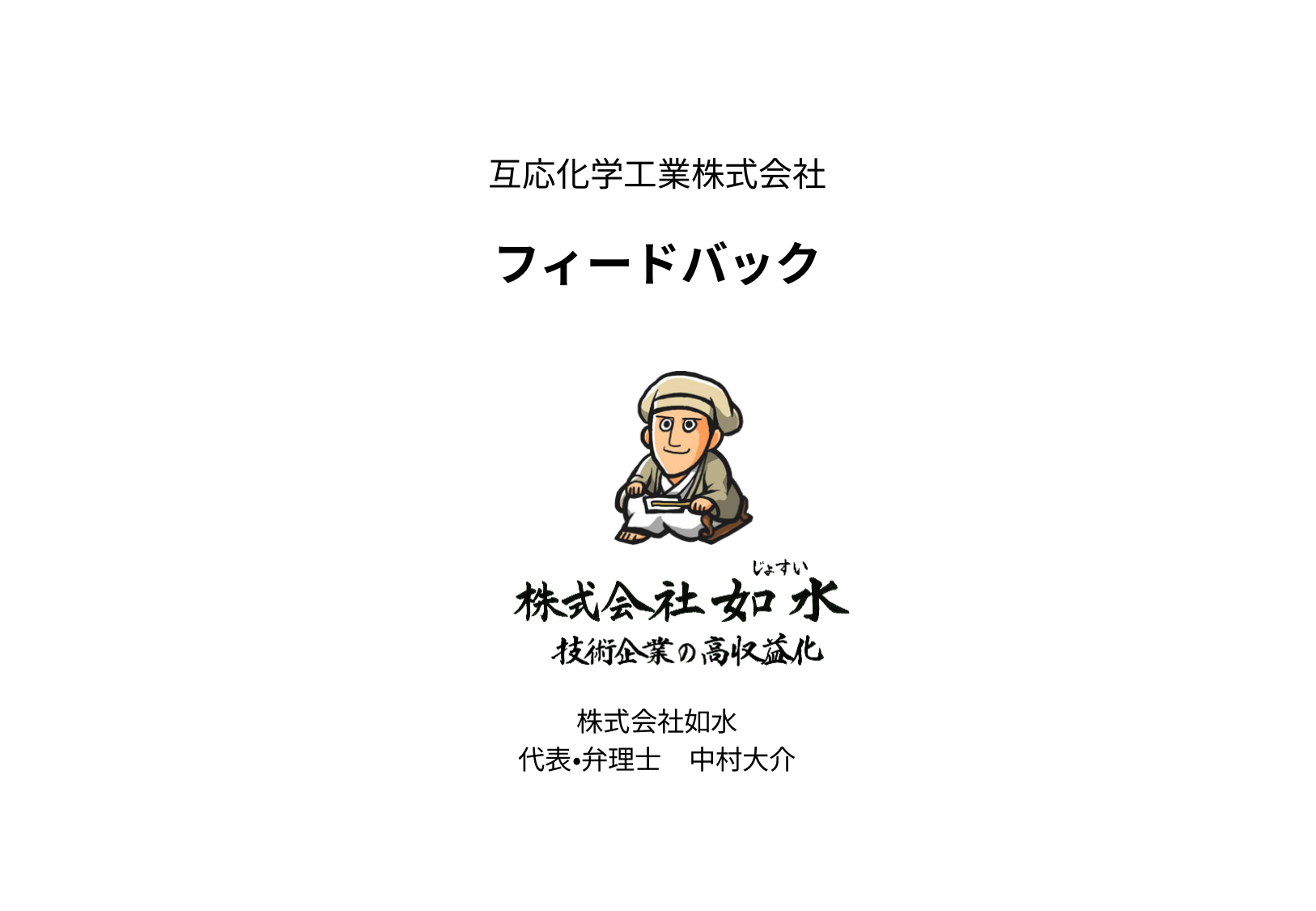

# 互応化学工業株式会社 フィードバック
株式会社如水
代表・弁理士　中村大介